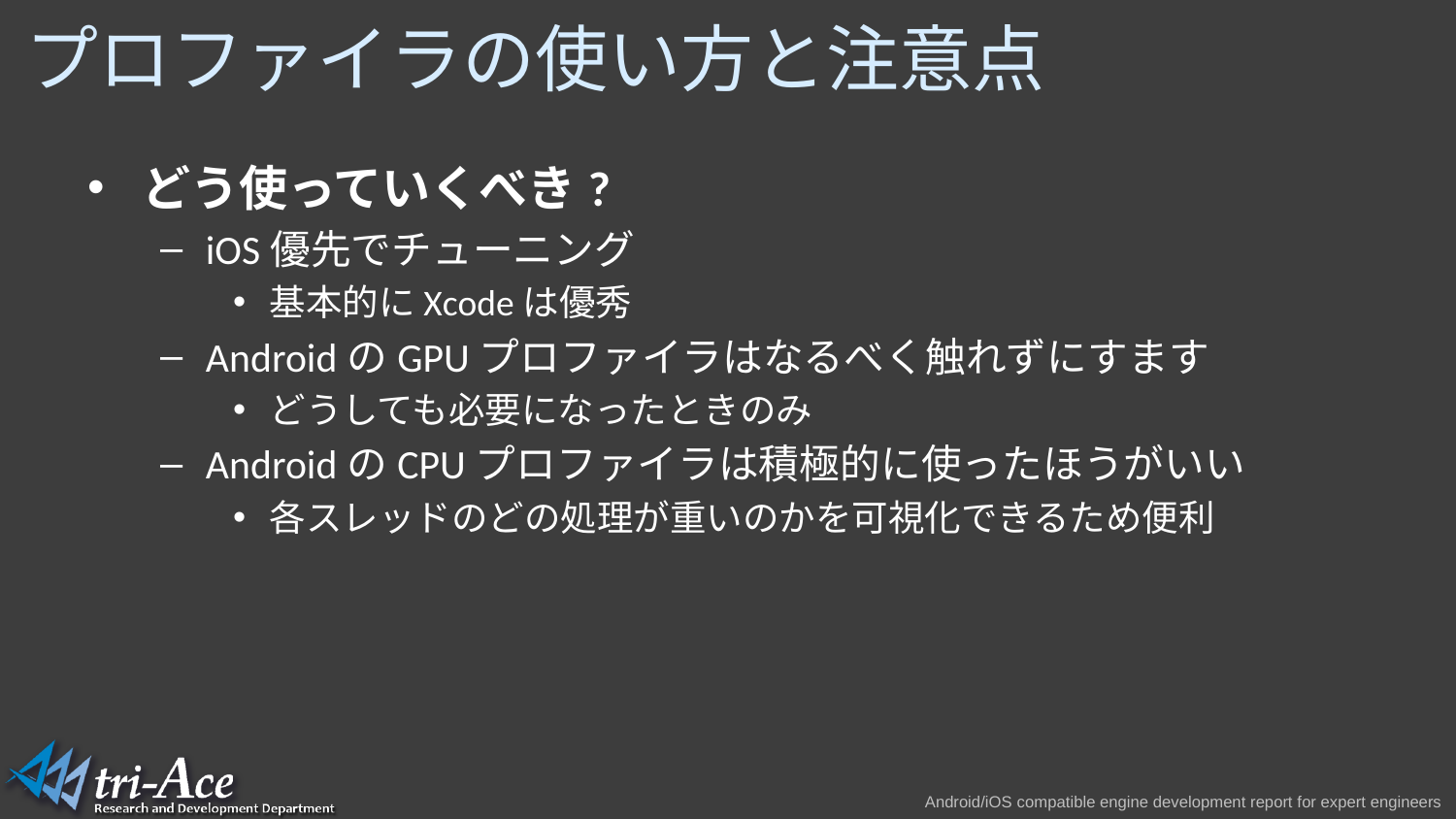

# プロファイラの使い方と注意点
どう使っていくべき?
iOS優先でチューニング
基本的にXcodeは優秀
AndroidのGPUプロファイラはなるべく触れずにすます
どうしても必要になったときのみ
AndroidのCPUプロファイラは積極的に使ったほうがいい
各スレッドのどの処理が重いのかを可視化できるため便利